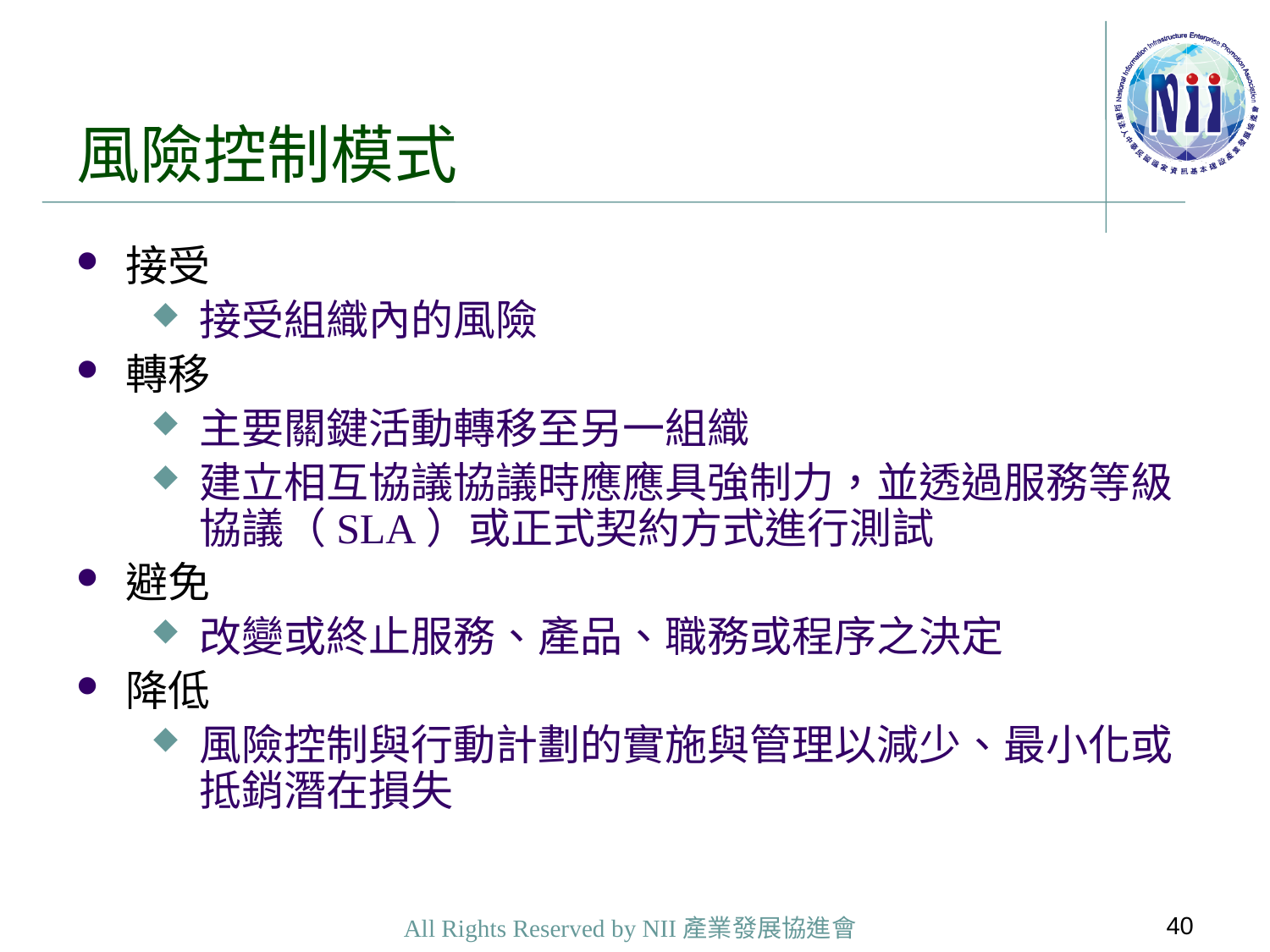

# 風險控制模式
接受
接受組織內的風險
轉移
主要關鍵活動轉移至另一組織
建立相互協議協議時應應具強制力，並透過服務等級協議（SLA）或正式契約方式進行測試
避免
改變或終止服務、產品、職務或程序之決定
降低
風險控制與行動計劃的實施與管理以減少、最小化或抵銷潛在損失
40
All Rights Reserved by NII產業發展協進會